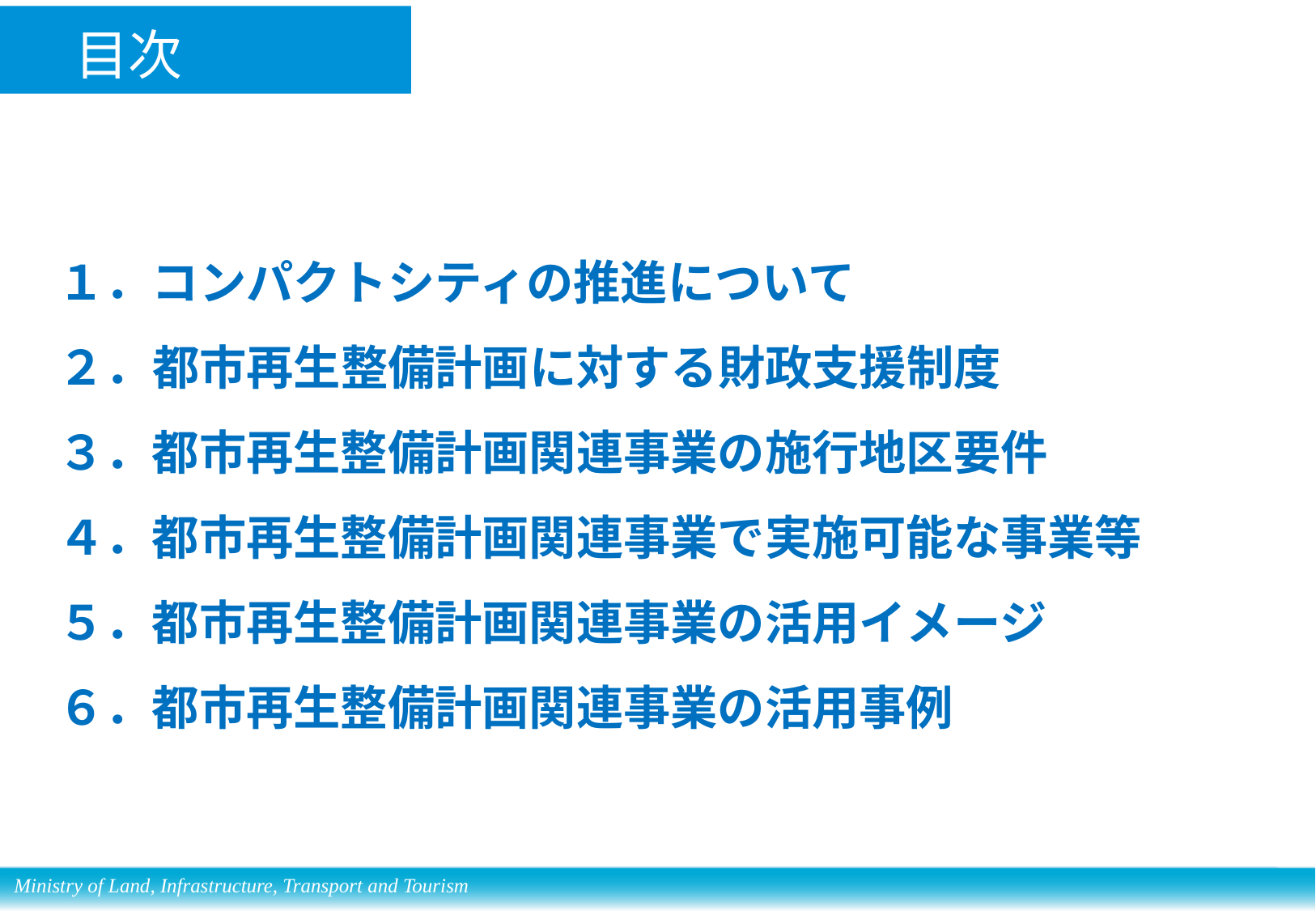

目次
１．コンパクトシティの推進について
２．都市再生整備計画に対する財政支援制度
３．都市再生整備計画関連事業の施行地区要件
４．都市再生整備計画関連事業で実施可能な事業等
５．都市再生整備計画関連事業の活用イメージ
６．都市再生整備計画関連事業の活用事例